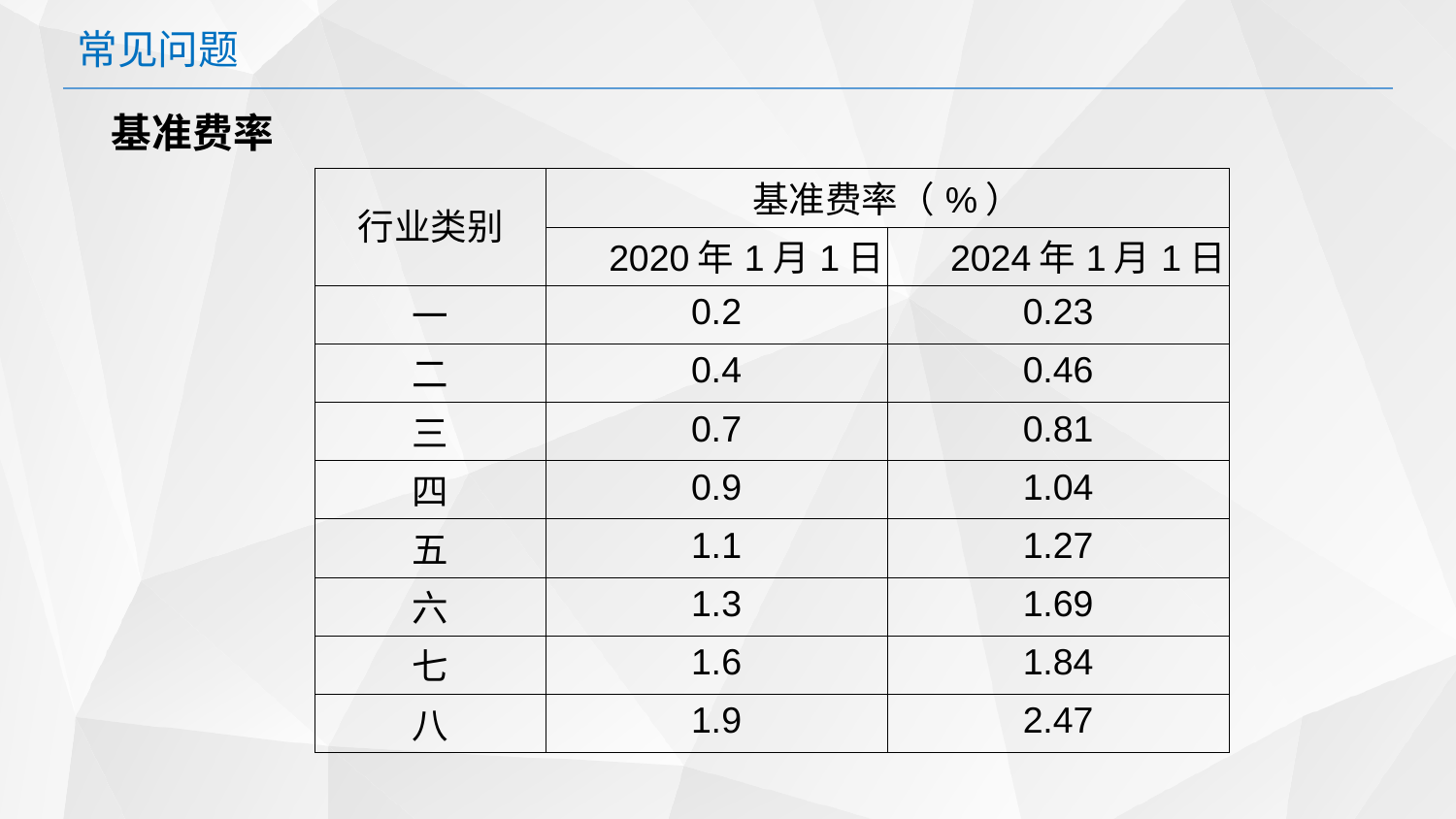

常见问题
基准费率
| 行业类别 | 基准费率（%） |  |
| --- | --- | --- |
|  | 2020年1月1日 | 2024年1月1日 |
| 一 | 0.2 | 0.23 |
| 二 | 0.4 | 0.46 |
| 三 | 0.7 | 0.81 |
| 四 | 0.9 | 1.04 |
| 五 | 1.1 | 1.27 |
| 六 | 1.3 | 1.69 |
| 七 | 1.6 | 1.84 |
| 八 | 1.9 | 2.47 |